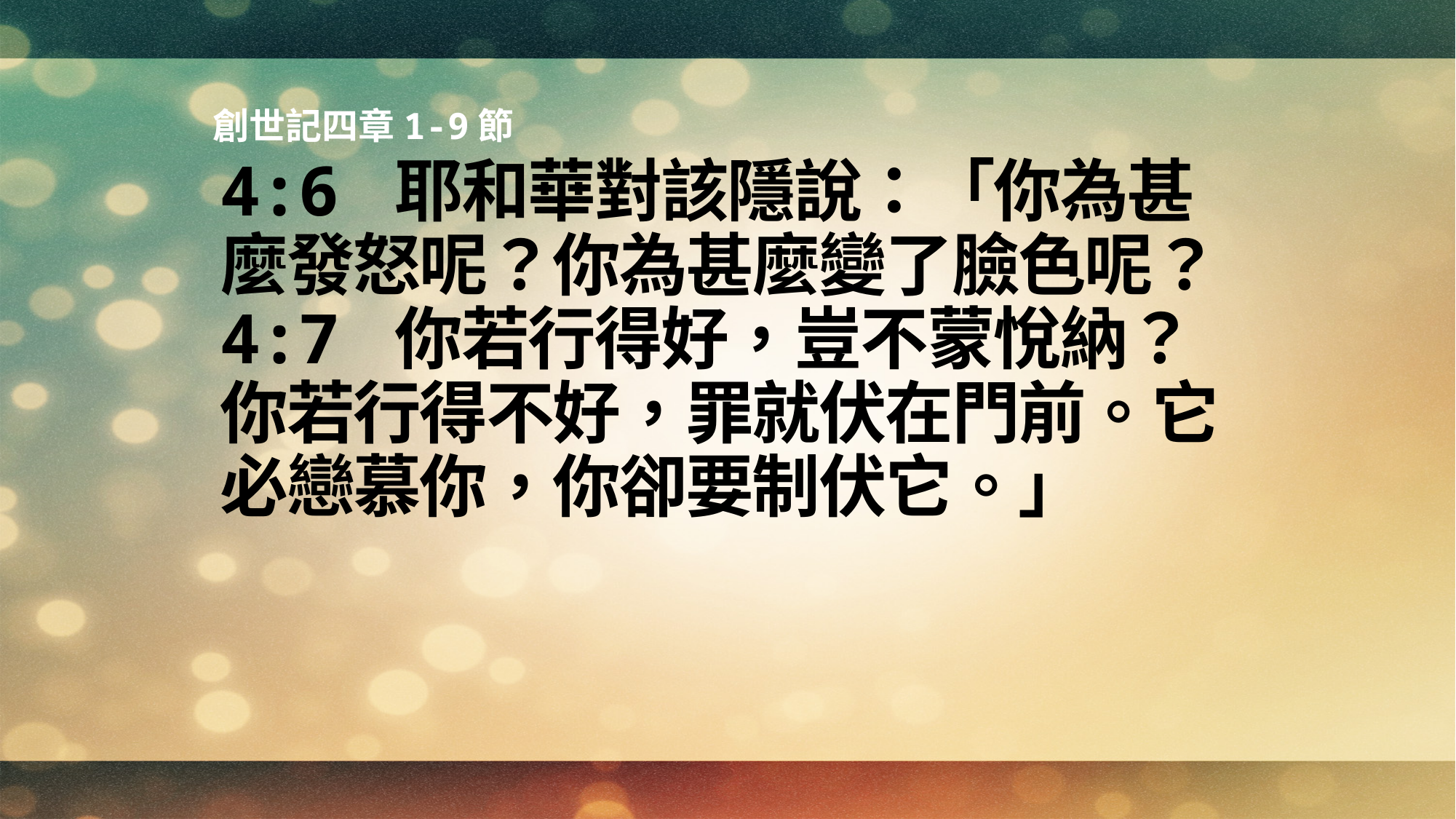

創世記四章1-9節
4:6 耶和華對該隱說：「你為甚麼發怒呢？你為甚麼變了臉色呢？
4:7 你若行得好，豈不蒙悅納？你若行得不好，罪就伏在門前。它必戀慕你，你卻要制伏它。」